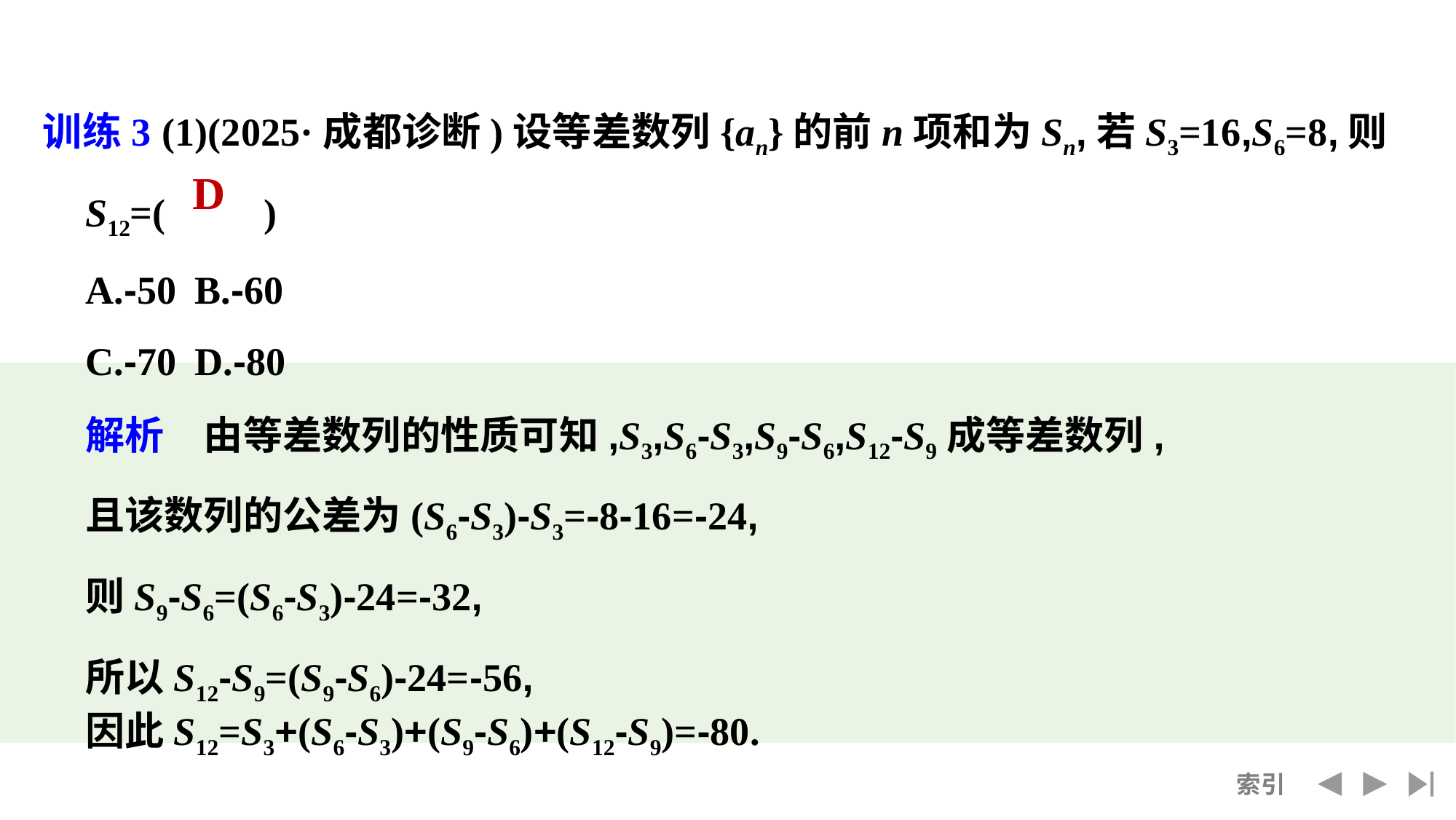

训练3 (1)(2025·成都诊断)设等差数列{an}的前n项和为Sn,若S3=16,S6=8,则S12=(　　)
	A.-50	B.-60
	C.-70	D.-80
	解析　由等差数列的性质可知,S3,S6-S3,S9-S6,S12-S9成等差数列,
	且该数列的公差为(S6-S3)-S3=-8-16=-24,
	则S9-S6=(S6-S3)-24=-32,
	所以S12-S9=(S9-S6)-24=-56,
	因此S12=S3+(S6-S3)+(S9-S6)+(S12-S9)=-80.
D